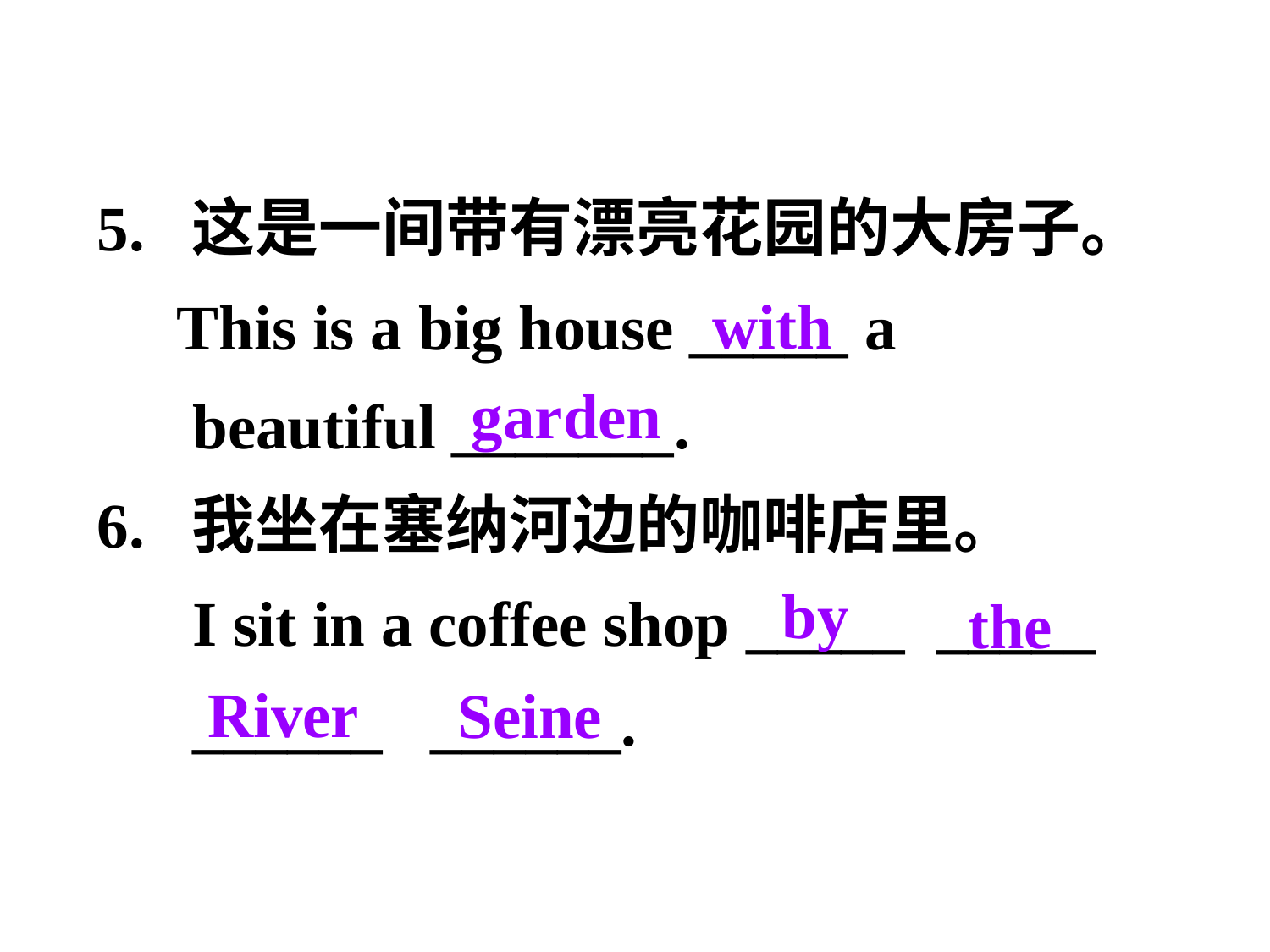

5.  这是一间带有漂亮花园的大房子。
     This is a big house _____ a
      beautiful _______.
6.  我坐在塞纳河边的咖啡店里。
      I sit in a coffee shop _____  _____
      ______   ______.
with
garden
  by
the
River
Seine